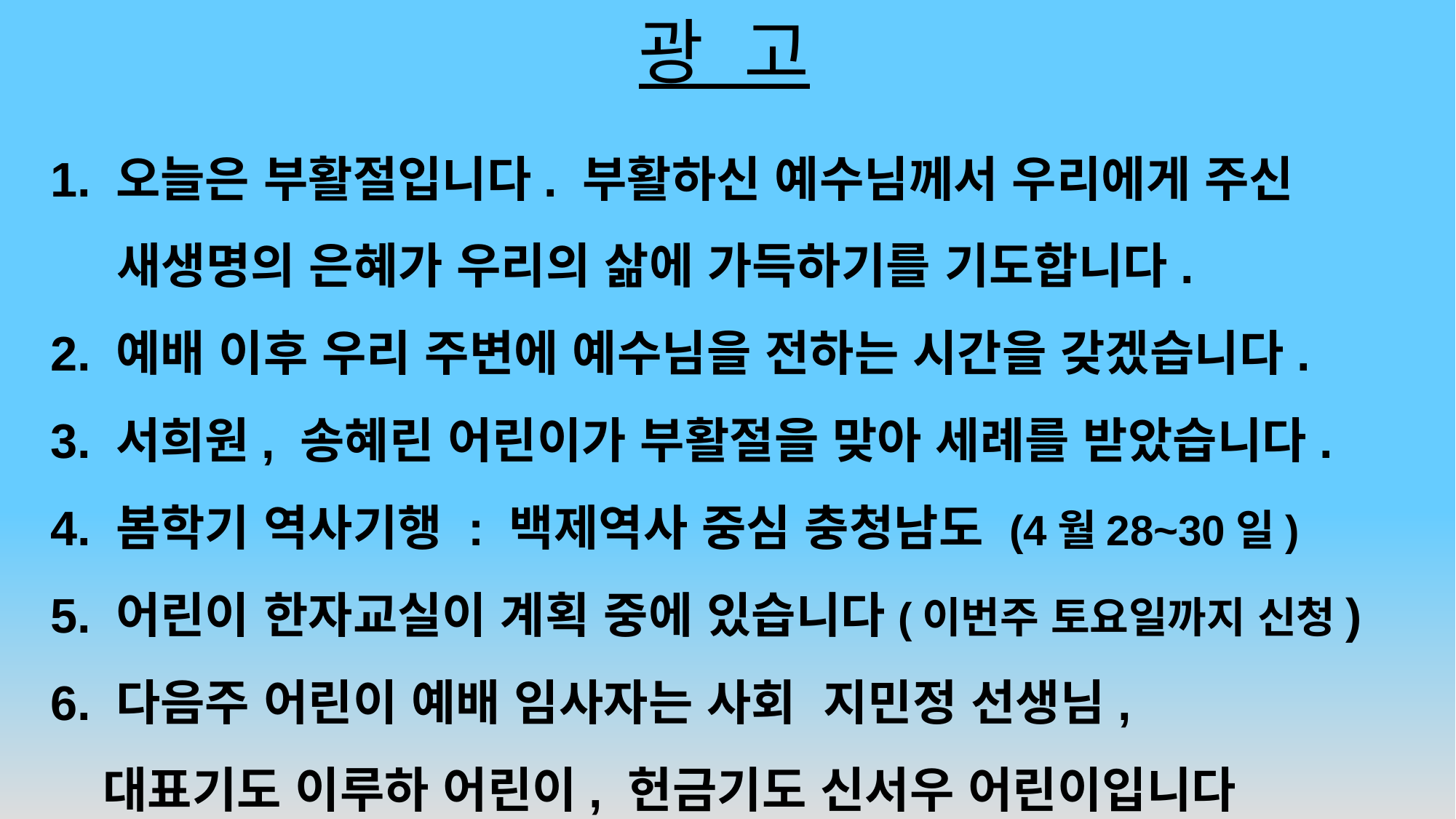

# 광  고
1. 오늘은 부활절입니다. 부활하신 예수님께서 우리에게 주신
    새생명의 은혜가 우리의 삶에 가득하기를 기도합니다.
2. 예배 이후 우리 주변에 예수님을 전하는 시간을 갖겠습니다.
3. 서희원, 송혜린 어린이가 부활절을 맞아 세례를 받았습니다.
4. 봄학기 역사기행 : 백제역사 중심 충청남도 (4월28~30일)
5. 어린이 한자교실이 계획 중에 있습니다(이번주 토요일까지 신청)
6. 다음주 어린이 예배 임사자는 사회  지민정 선생님,
   대표기도 이루하 어린이, 헌금기도 신서우 어린이입니다